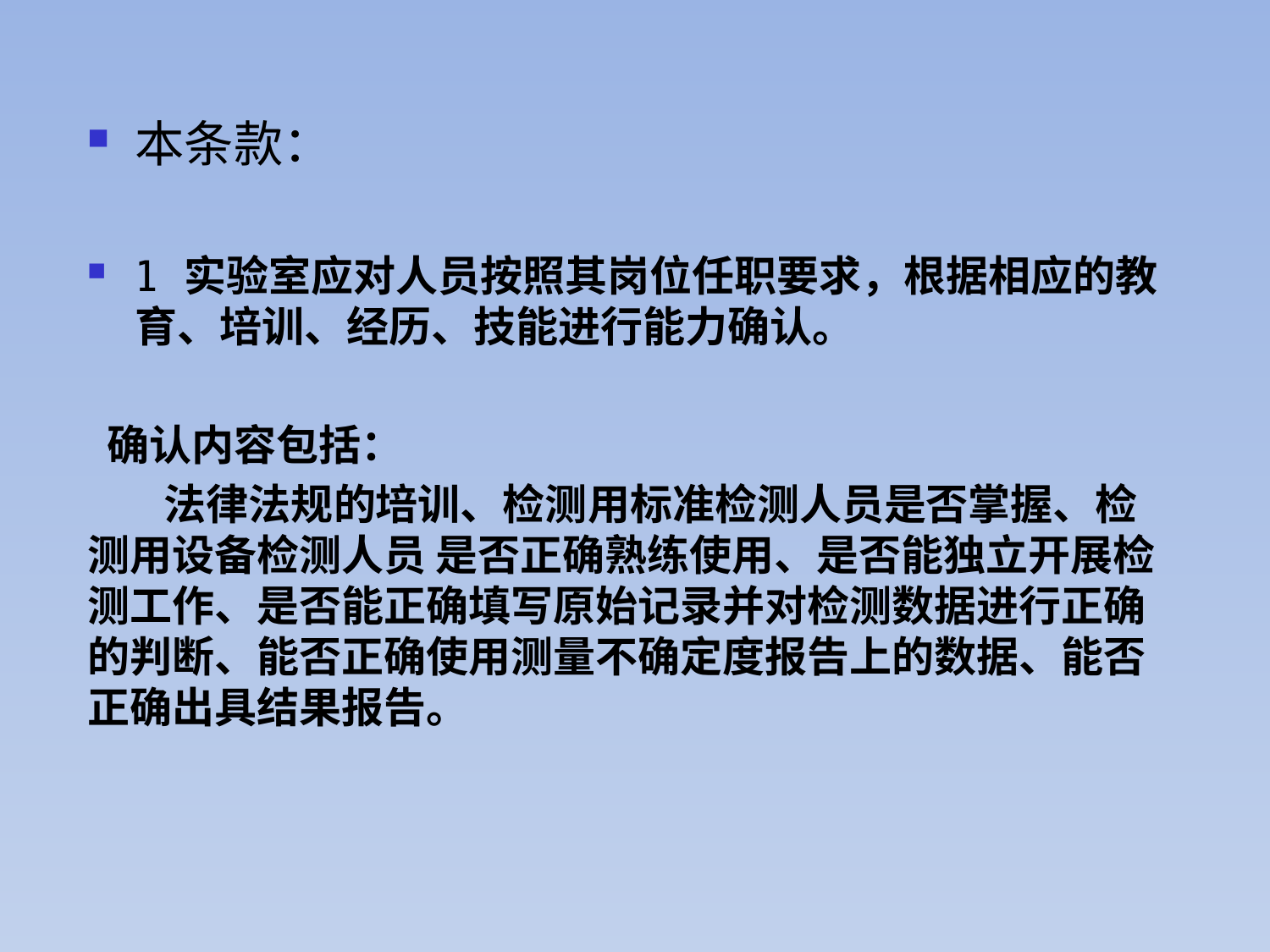

本条款：

1 实验室应对人员按照其岗位任职要求，根据相应的教育、培训、经历、技能进行能力确认。

 确认内容包括：
       法律法规的培训、检测用标准检测人员是否掌握、检测用设备检测人员 是否正确熟练使用、是否能独立开展检测工作、是否能正确填写原始记录并对检测数据进行正确的判断、能否正确使用测量不确定度报告上的数据、能否正确出具结果报告。